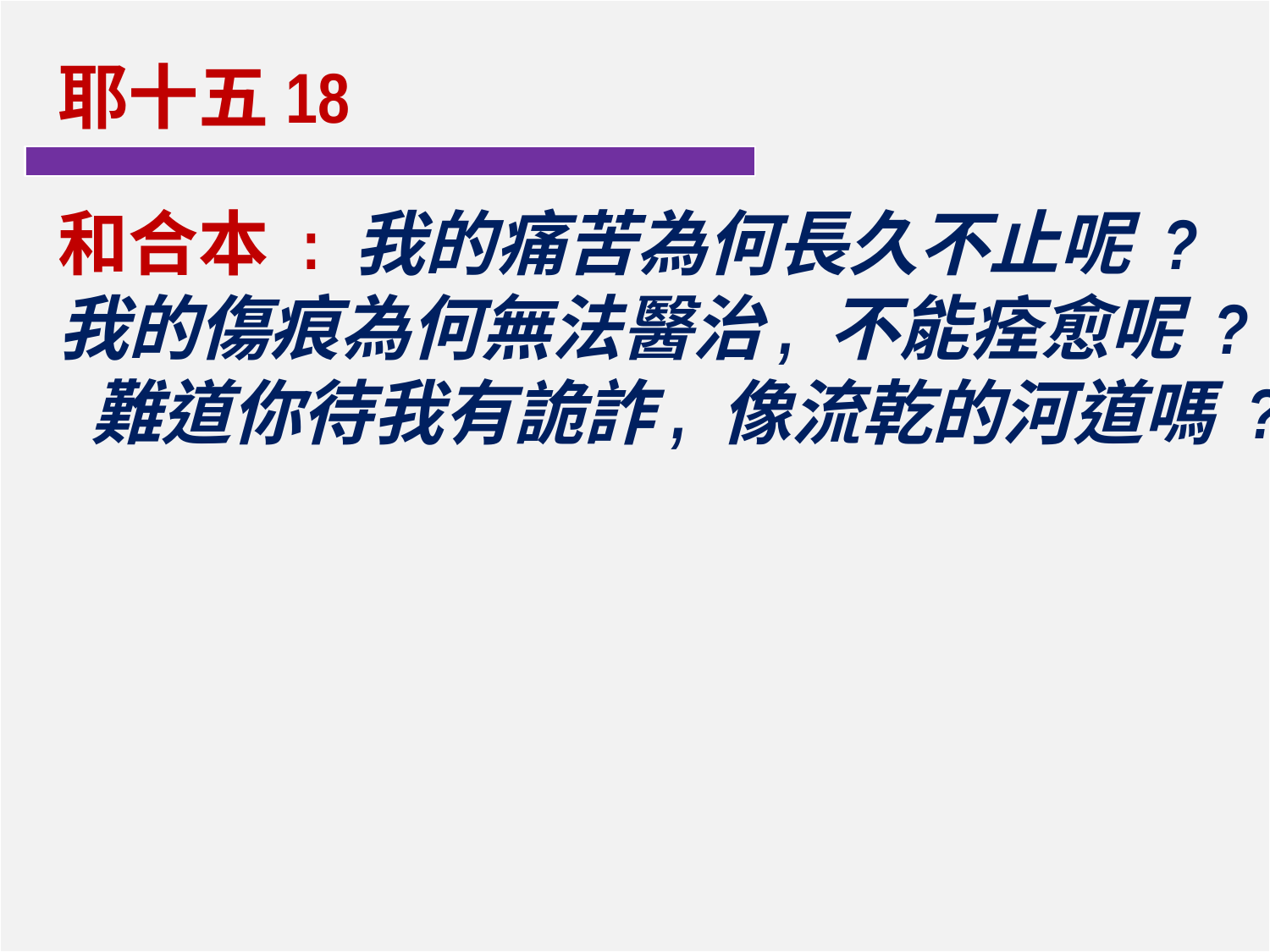

耶十五18

和合本 : 我的痛苦為何長久不止呢 ? 我的傷痕為何無法醫治, 不能痊愈呢 ? 難道你待我有詭詐, 像流乾的河道嗎 ?